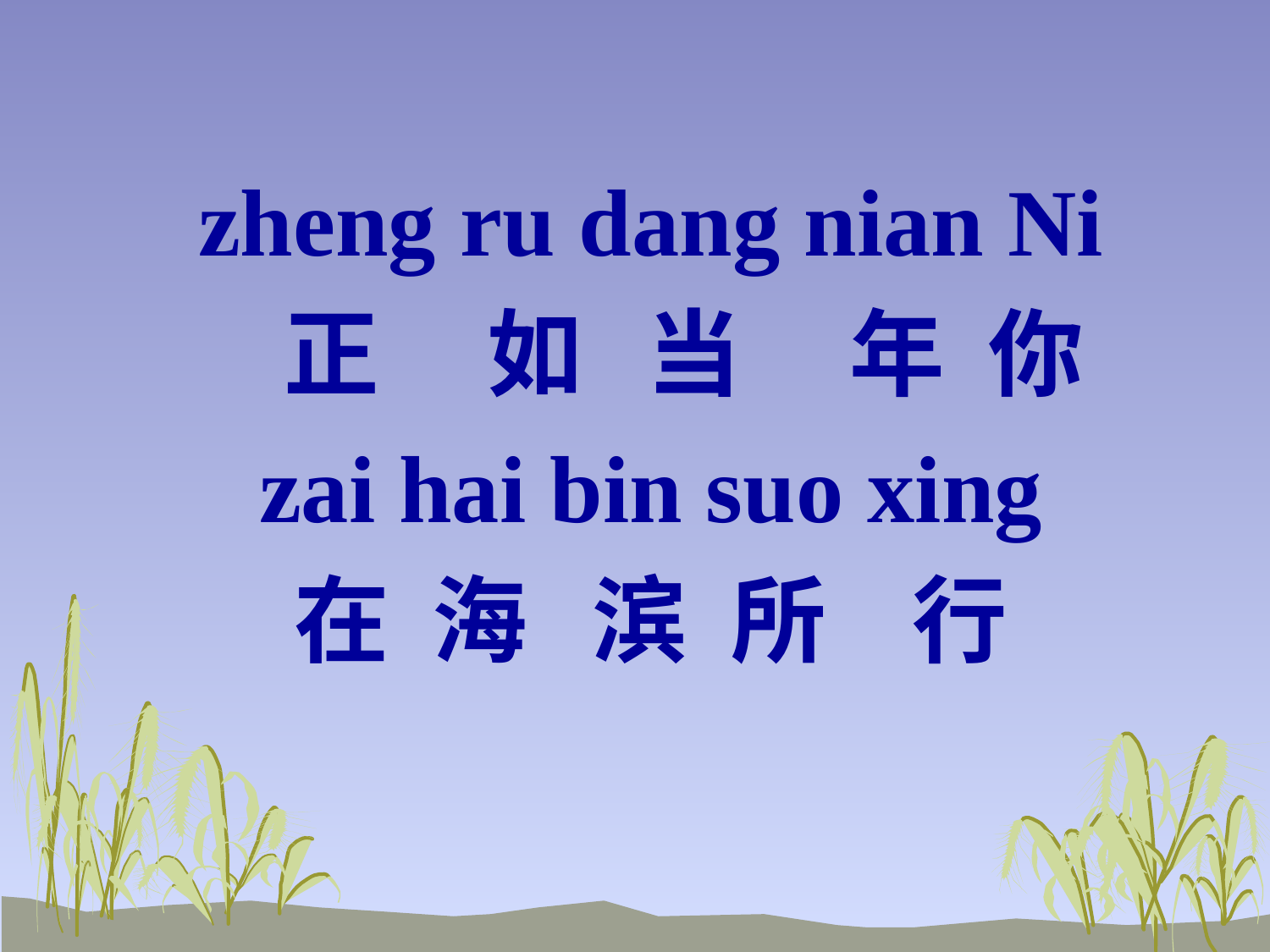

zheng ru dang nian Ni
  正     如   当     年  你
zai hai bin suo xing
在  海   滨  所    行